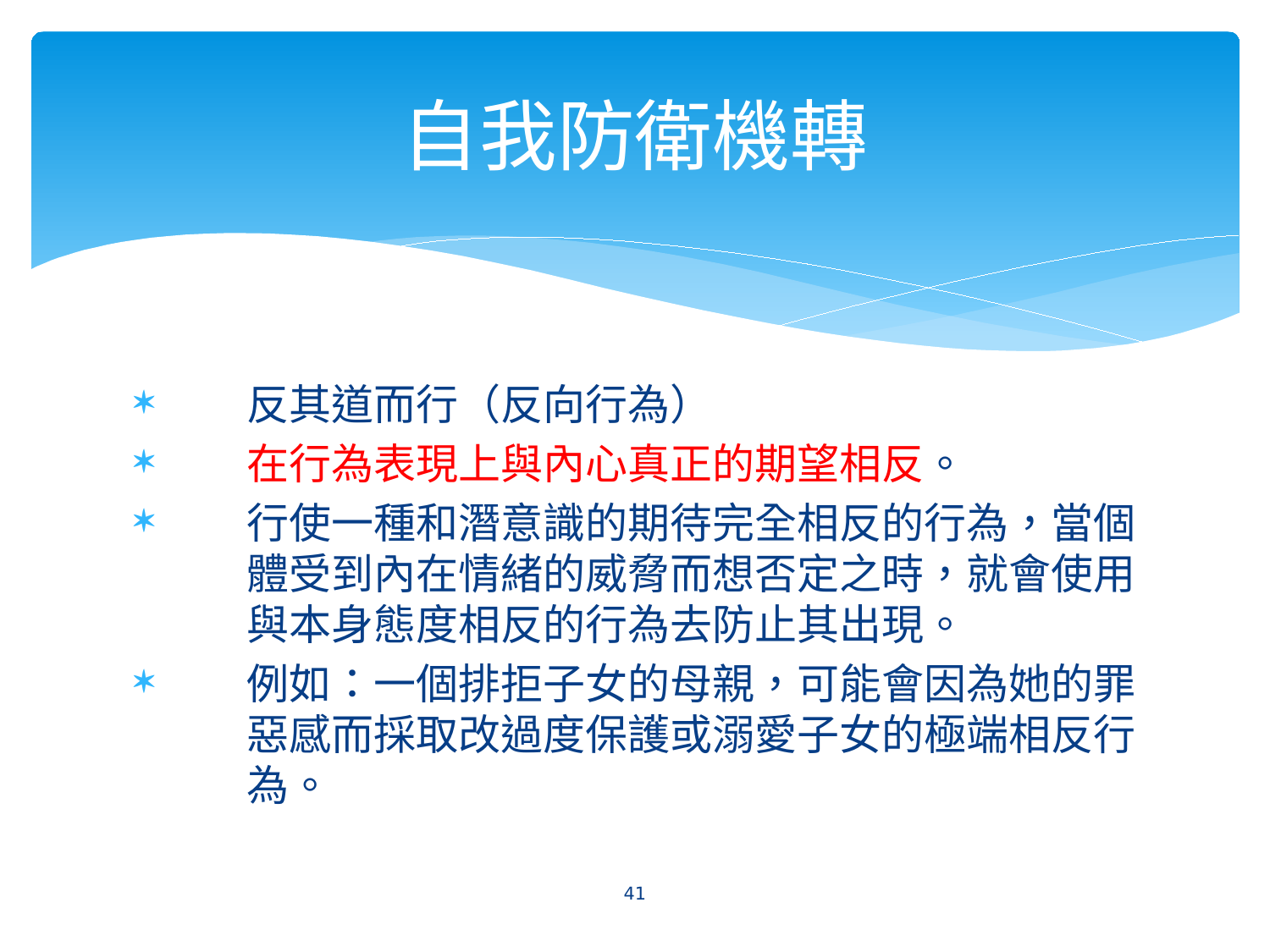

# 自我防衛機轉
反其道而行（反向行為）
在行為表現上與內心真正的期望相反。
行使一種和潛意識的期待完全相反的行為，當個體受到內在情緒的威脅而想否定之時，就會使用與本身態度相反的行為去防止其出現。
例如：一個排拒子女的母親，可能會因為她的罪惡感而採取改過度保護或溺愛子女的極端相反行為。
41